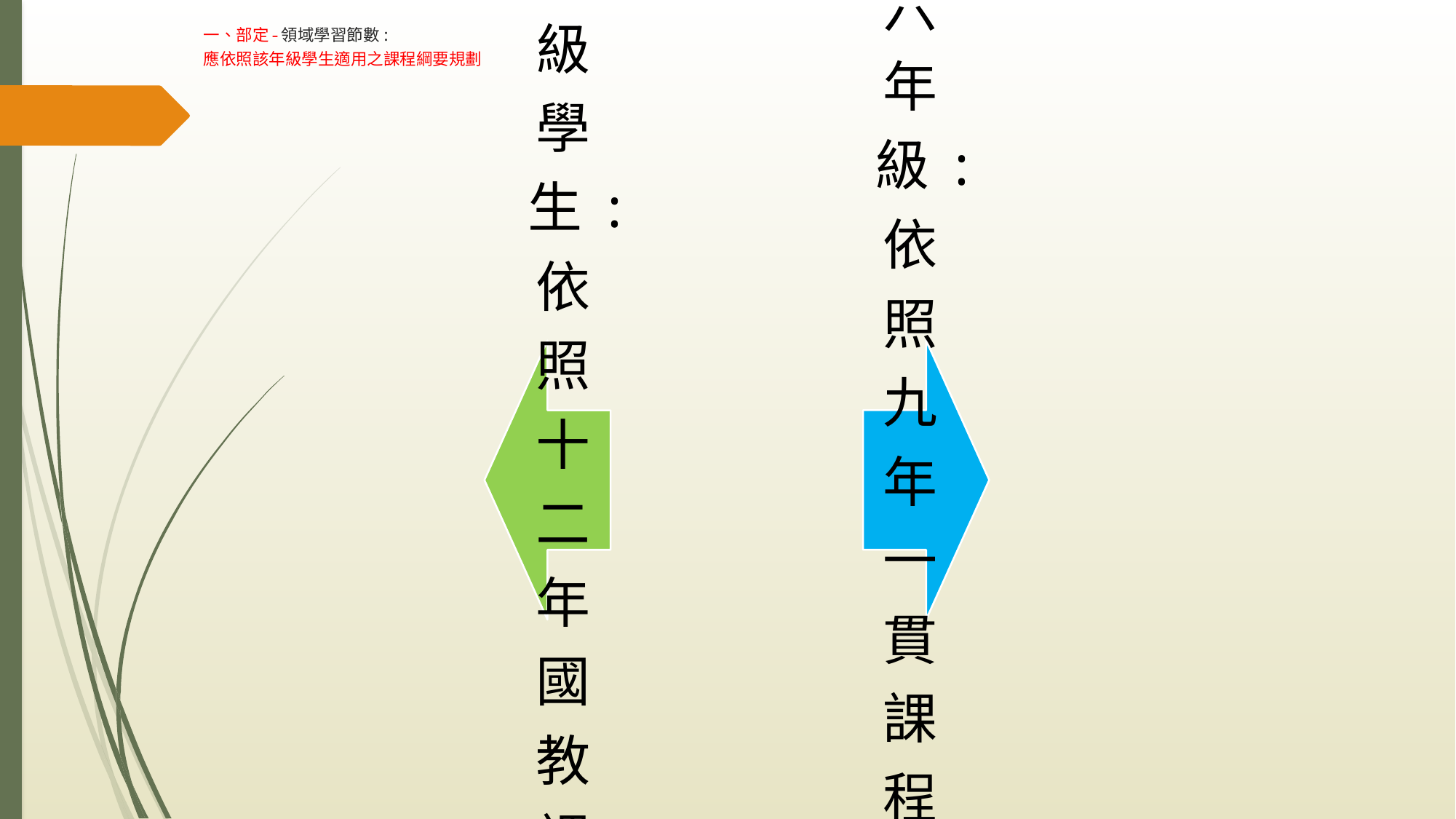

# 一、部定-領域學習節數: 應依照該年級學生適用之課程綱要規劃
依照十二年
依照九年一貫
課程綱要規劃